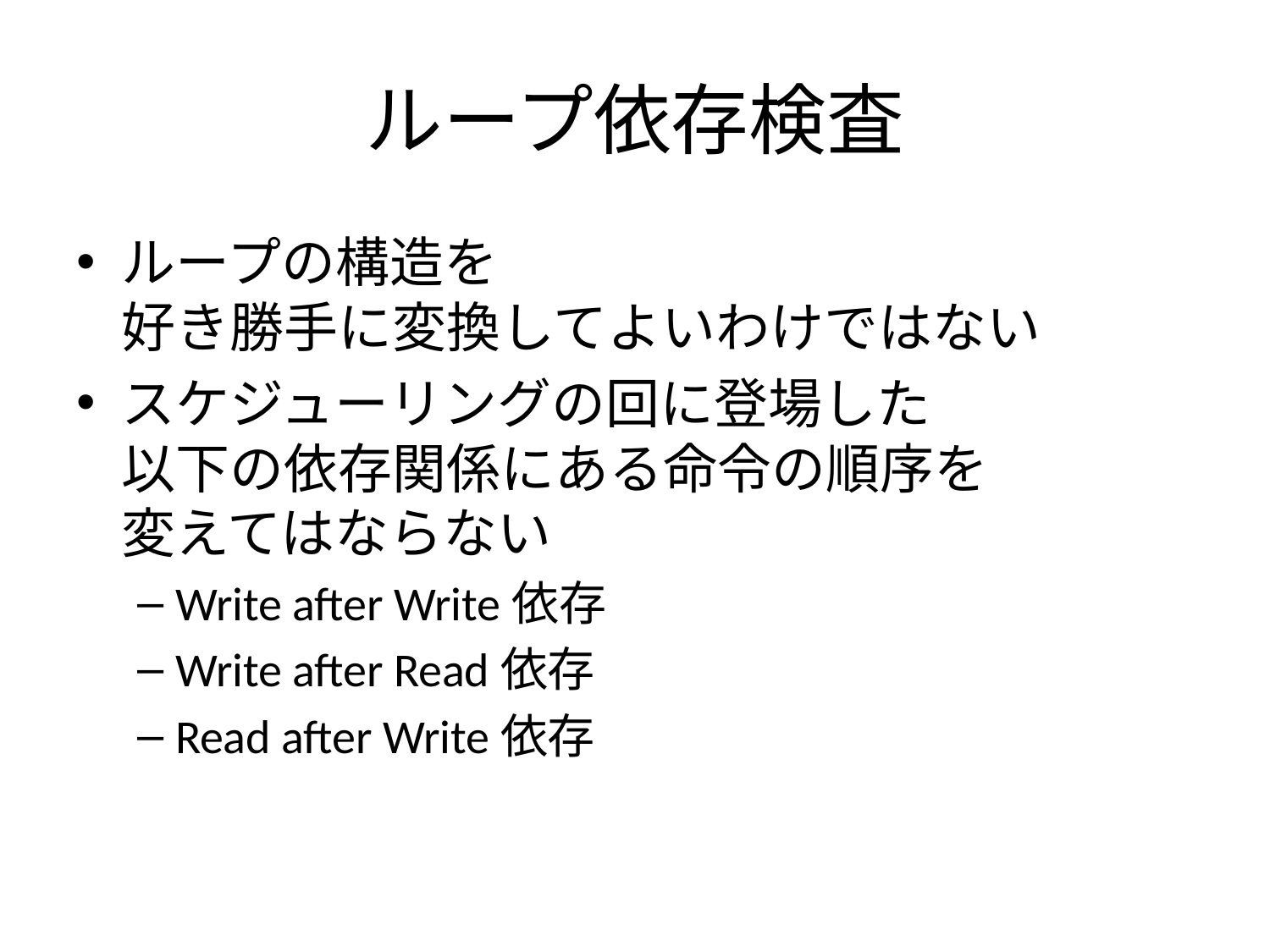

# ループ依存検査
ループの構造を
好き勝手に変換してよいわけではない
スケジューリングの回に登場した
以下の依存関係にある命令の順序を
変えてはならない
Write after Write依存
Write after Read依存
Read after Write依存